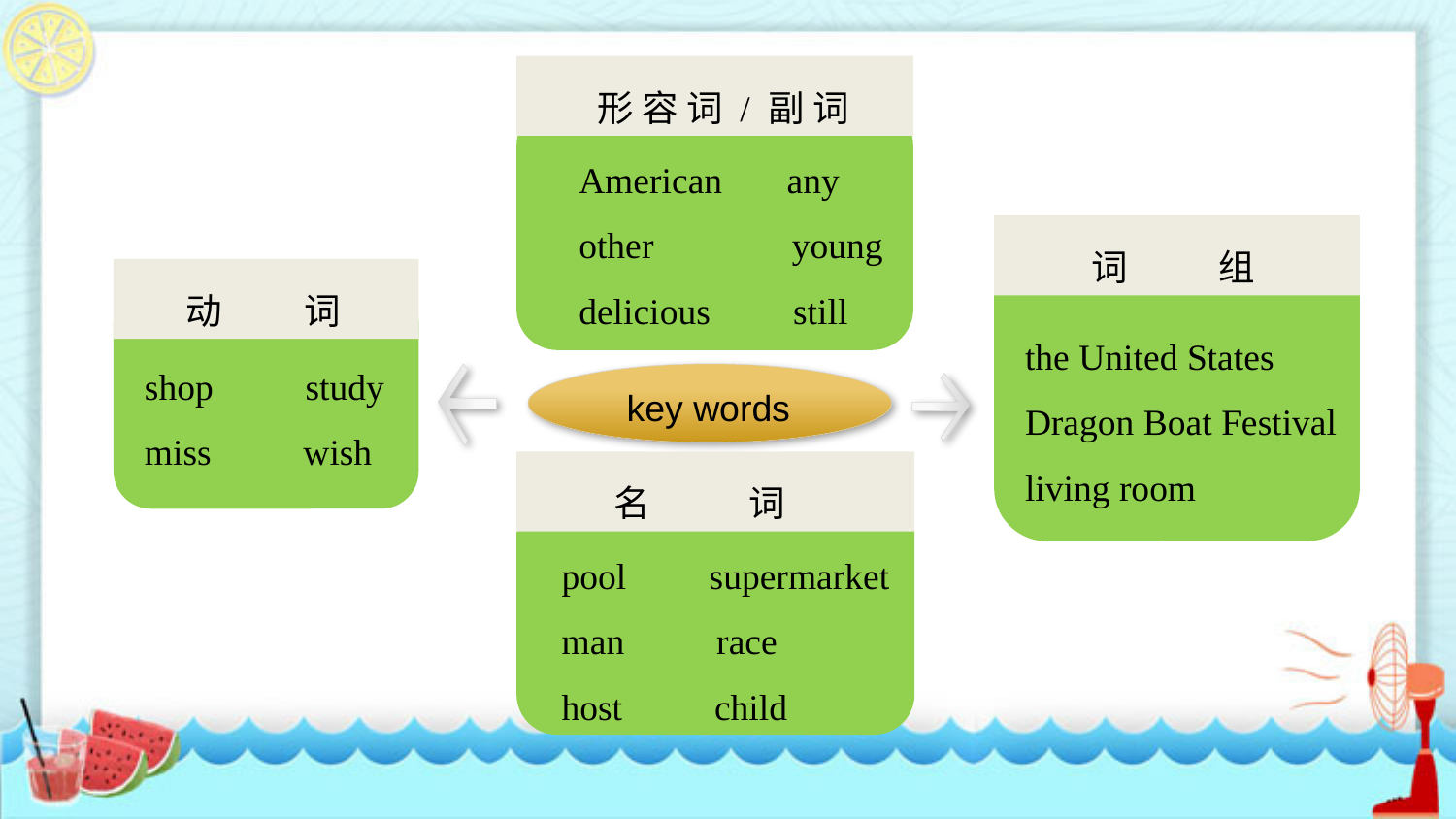

形 容 词 / 副 词

American       any
other               young
delicious         still
         词           组

      动          词

the United States
Dragon Boat Festival
living room
shop          study
miss          wish
   key words

         名            词

pool         supermarket
man          race
host          child